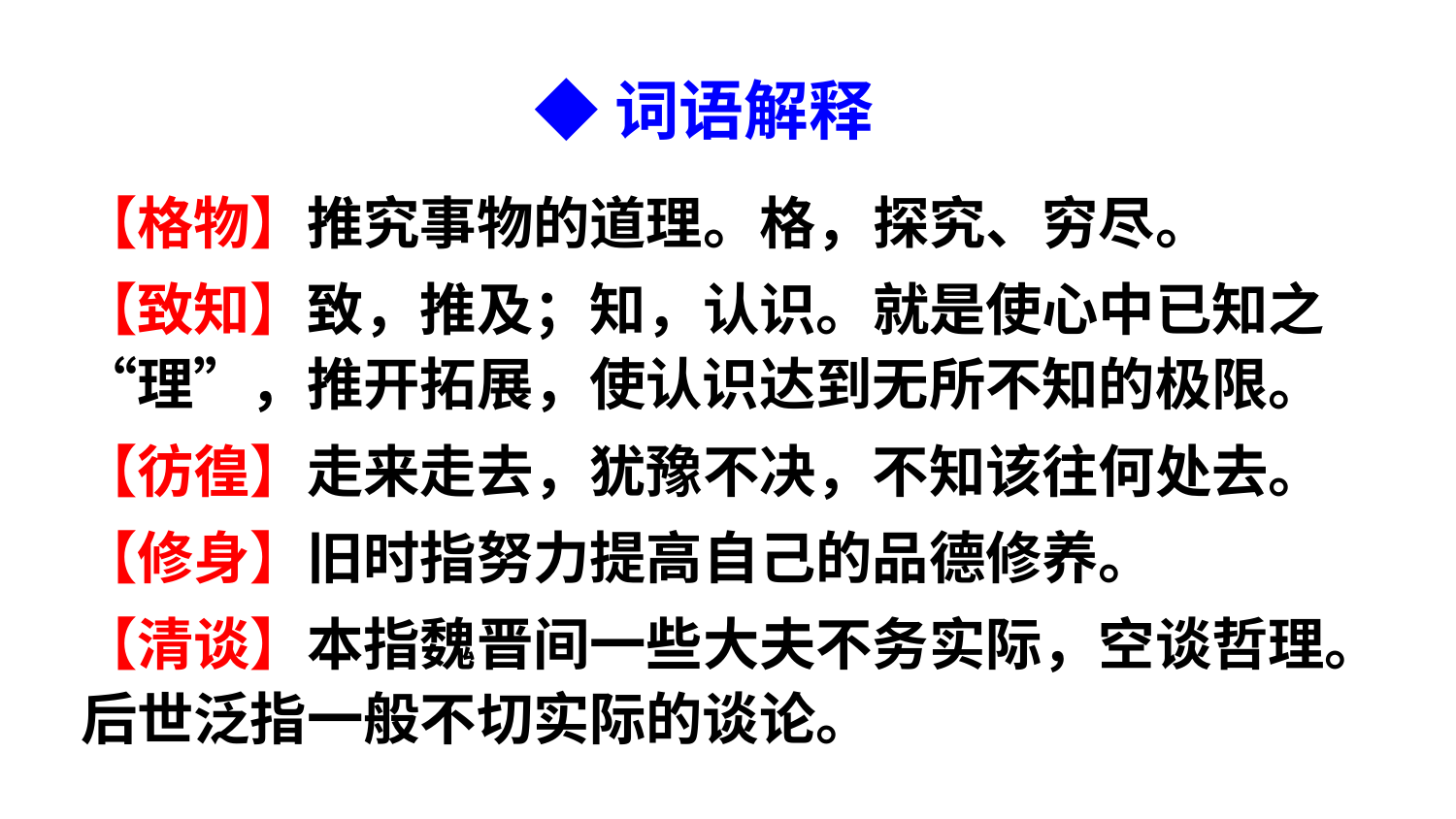

◆词语解释
【格物】推究事物的道理。格，探究、穷尽。
【致知】致，推及；知，认识。就是使心中已知之“理”，推开拓展，使认识达到无所不知的极限。
【彷徨】走来走去，犹豫不决，不知该往何处去。
【修身】旧时指努力提高自己的品德修养。
【清谈】本指魏晋间一些大夫不务实际，空谈哲理。后世泛指一般不切实际的谈论。